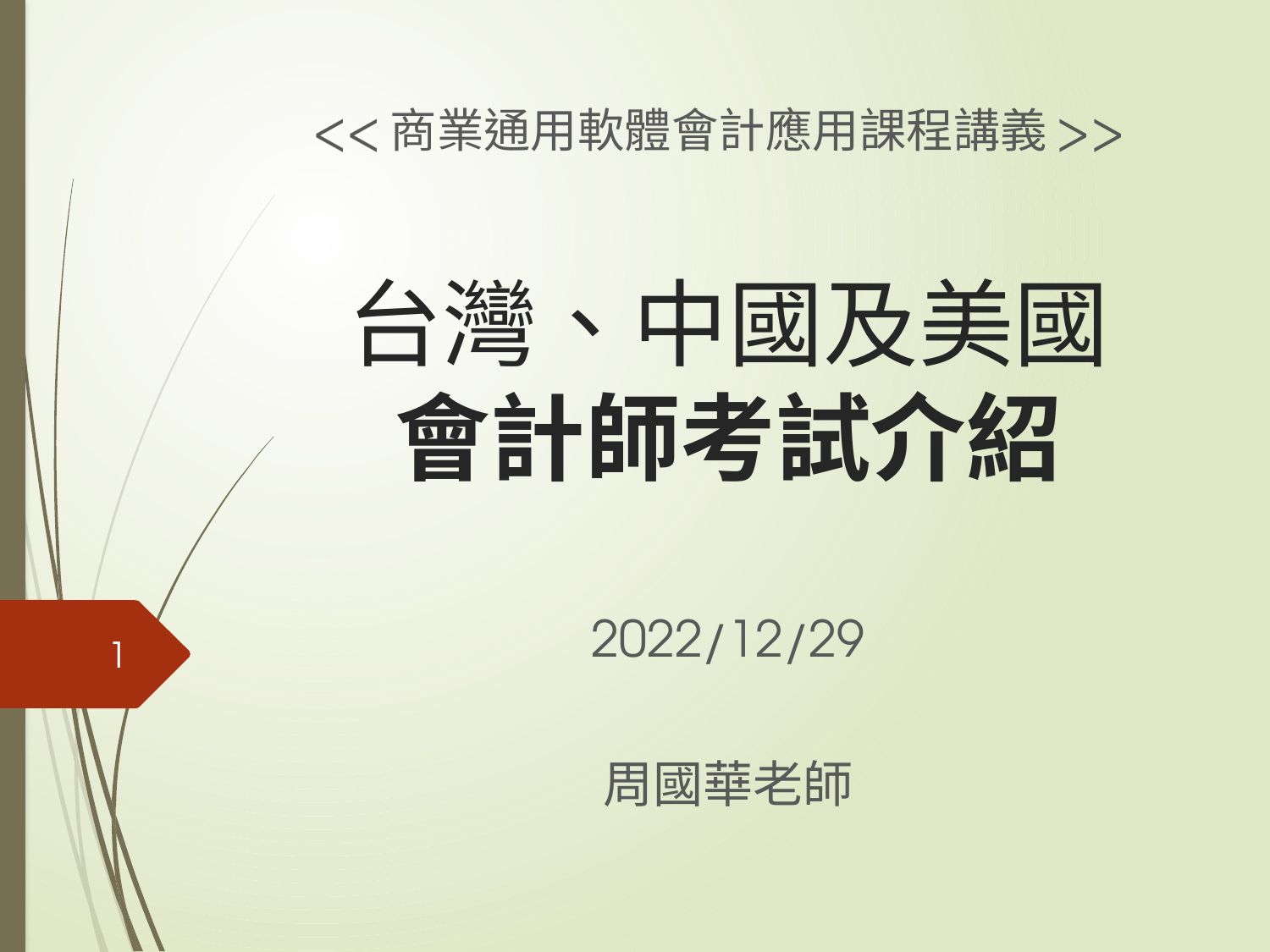

<<商業通用軟體會計應用課程講義>>
# 台灣、中國及美國 會計師考試介紹

2022/12/29

周國華老師
1